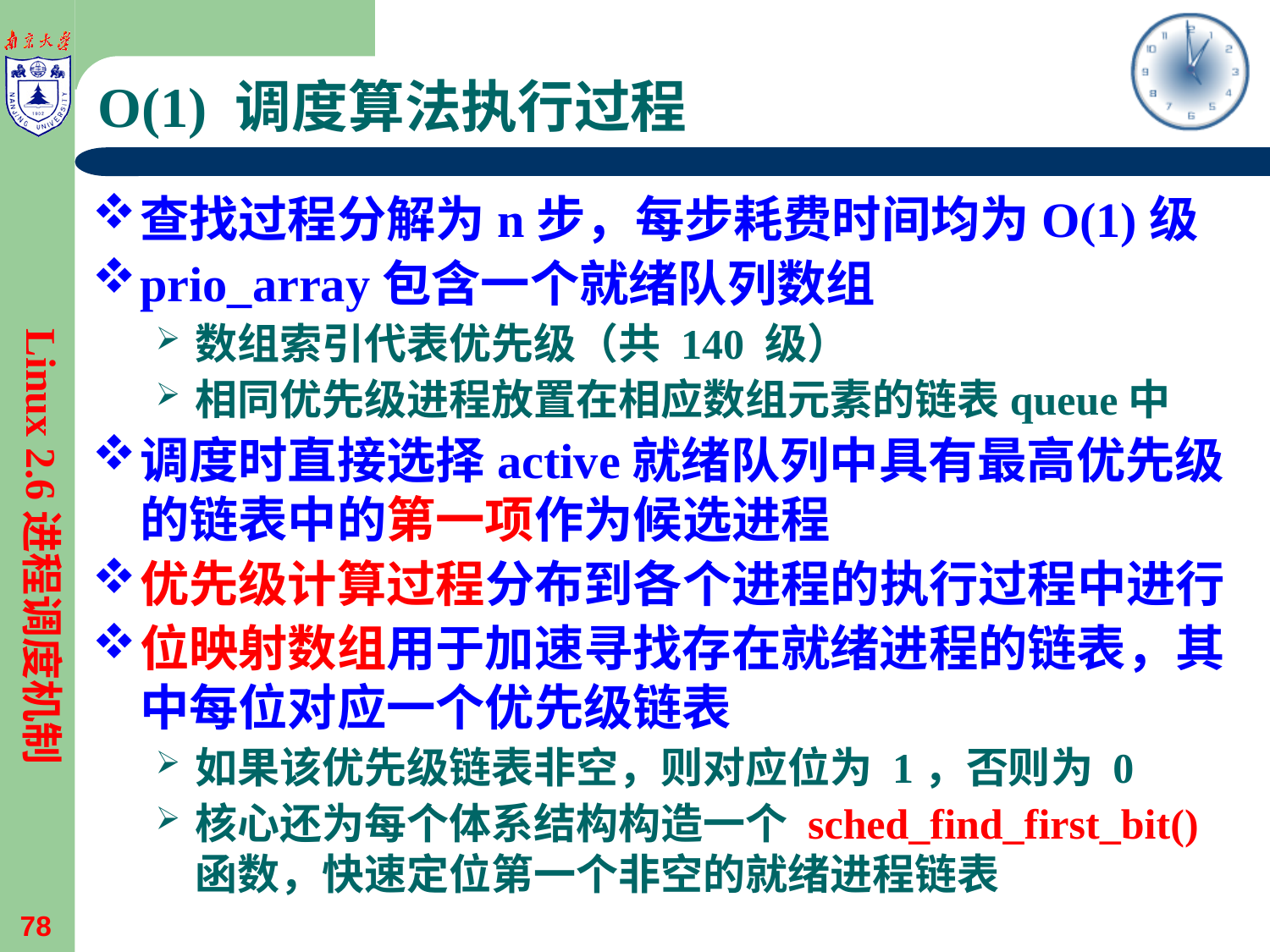

# O(1) 调度算法执行过程
查找过程分解为n步，每步耗费时间均为O(1)级
prio_array包含一个就绪队列数组
数组索引代表优先级（共 140 级）
相同优先级进程放置在相应数组元素的链表queue中
调度时直接选择active就绪队列中具有最高优先级的链表中的第一项作为候选进程
优先级计算过程分布到各个进程的执行过程中进行
位映射数组用于加速寻找存在就绪进程的链表，其中每位对应一个优先级链表
如果该优先级链表非空，则对应位为 1，否则为 0
核心还为每个体系结构构造一个 sched_find_first_bit() 函数，快速定位第一个非空的就绪进程链表
Linux 2.6进程调度机制
78